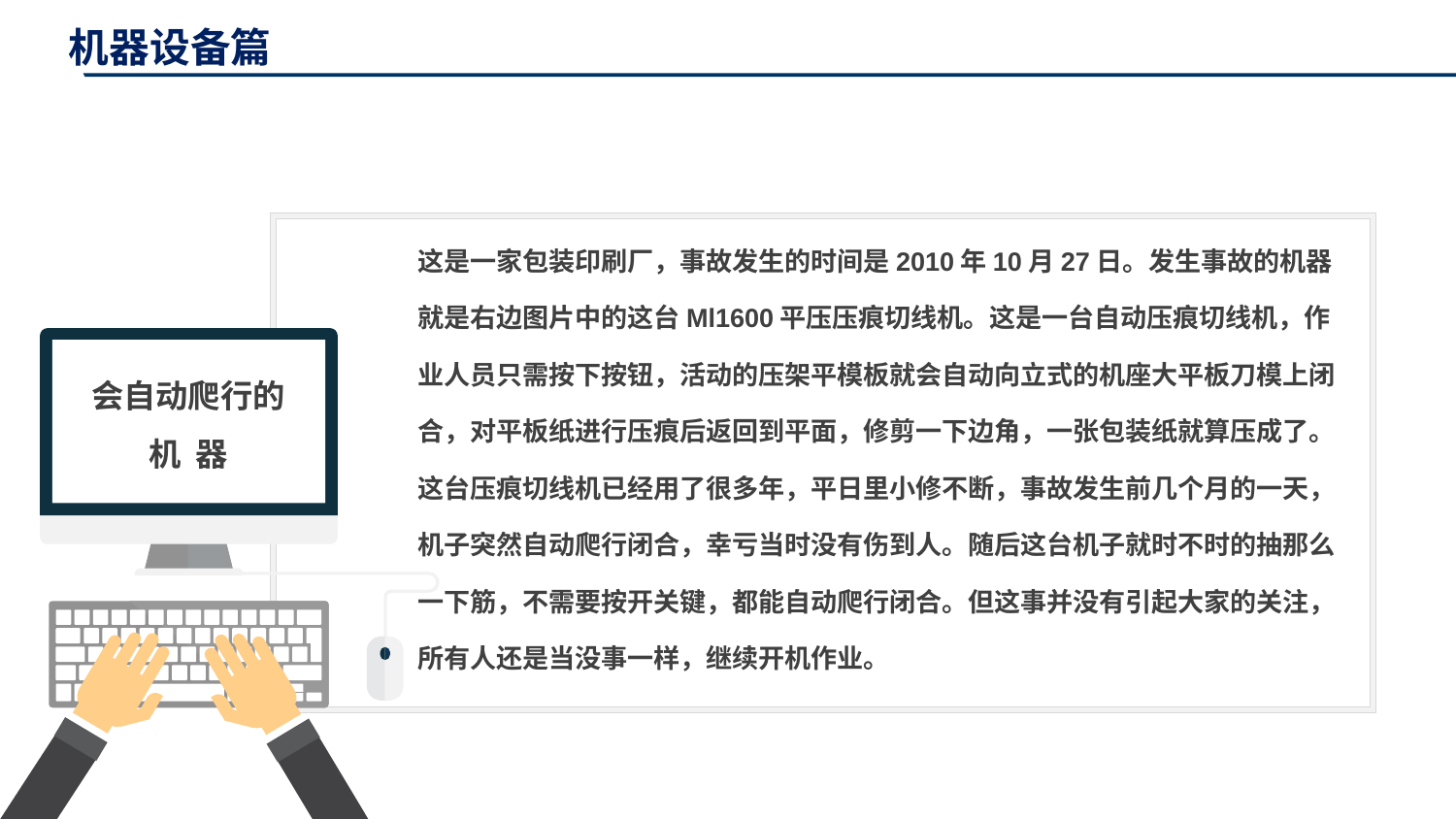

机器设备篇

这是一家包装印刷厂，事故发生的时间是2010年10月27日。发生事故的机器就是右边图片中的这台Ml1600平压压痕切线机。这是一台自动压痕切线机，作业人员只需按下按钮，活动的压架平模板就会自动向立式的机座大平板刀模上闭合，对平板纸进行压痕后返回到平面，修剪一下边角，一张包装纸就算压成了。这台压痕切线机已经用了很多年，平日里小修不断，事故发生前几个月的一天，机子突然自动爬行闭合，幸亏当时没有伤到人。随后这台机子就时不时的抽那么一下筋，不需要按开关键，都能自动爬行闭合。但这事并没有引起大家的关注，所有人还是当没事一样，继续开机作业。

会自动爬行的
机  器